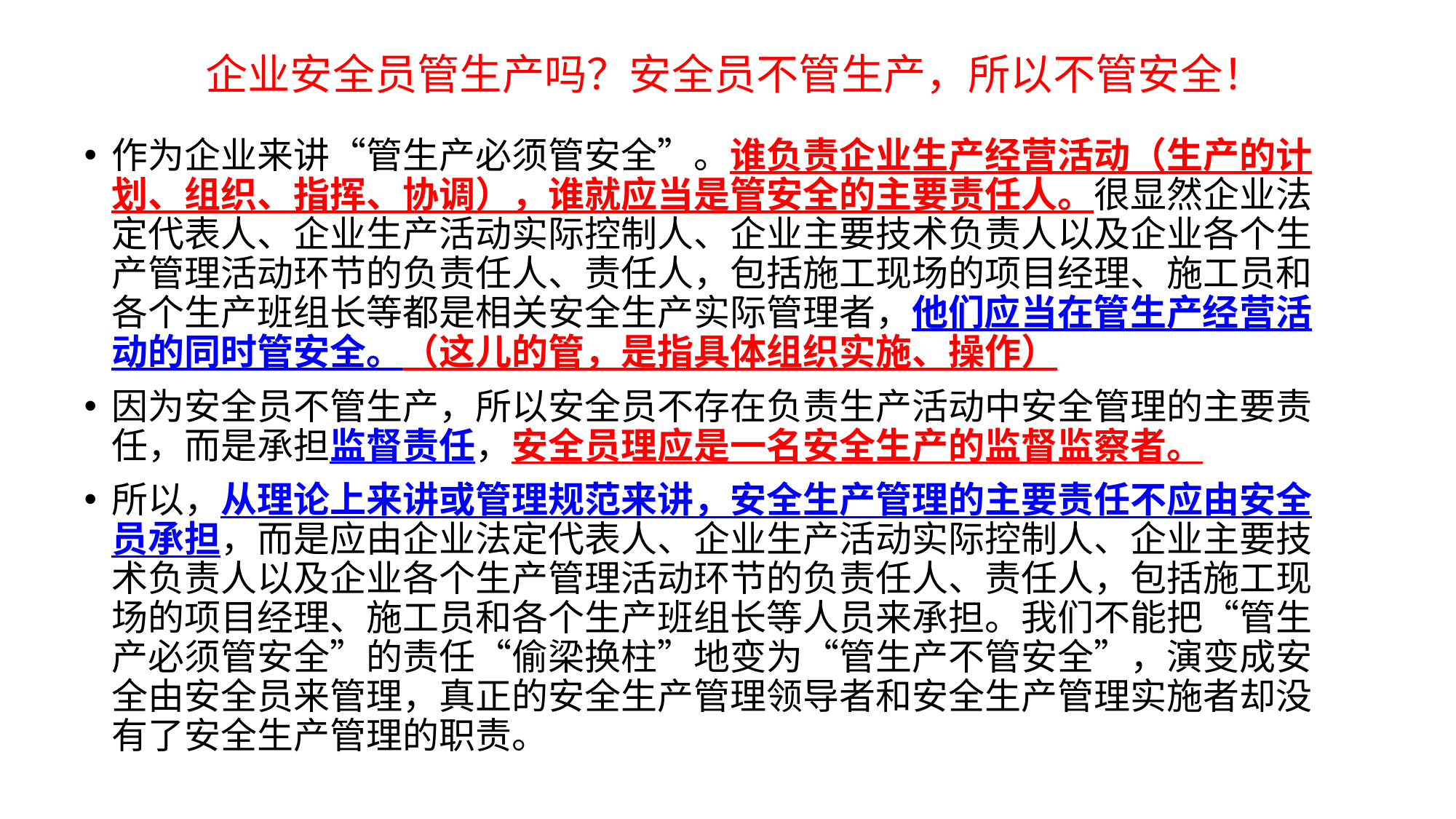

企业安全员管生产吗？安全员不管生产，所以不管安全！
作为企业来讲“管生产必须管安全”。谁负责企业生产经营活动（生产的计划、组织、指挥、协调），谁就应当是管安全的主要责任人。很显然企业法定代表人、企业生产活动实际控制人、企业主要技术负责人以及企业各个生产管理活动环节的负责任人、责任人，包括施工现场的项目经理、施工员和各个生产班组长等都是相关安全生产实际管理者，他们应当在管生产经营活动的同时管安全。（这儿的管，是指具体组织实施、操作）
因为安全员不管生产，所以安全员不存在负责生产活动中安全管理的主要责任，而是承担监督责任，安全员理应是一名安全生产的监督监察者。
所以，从理论上来讲或管理规范来讲，安全生产管理的主要责任不应由安全员承担，而是应由企业法定代表人、企业生产活动实际控制人、企业主要技术负责人以及企业各个生产管理活动环节的负责任人、责任人，包括施工现场的项目经理、施工员和各个生产班组长等人员来承担。我们不能把“管生产必须管安全”的责任“偷梁换柱”地变为“管生产不管安全”，演变成安全由安全员来管理，真正的安全生产管理领导者和安全生产管理实施者却没有了安全生产管理的职责。
104